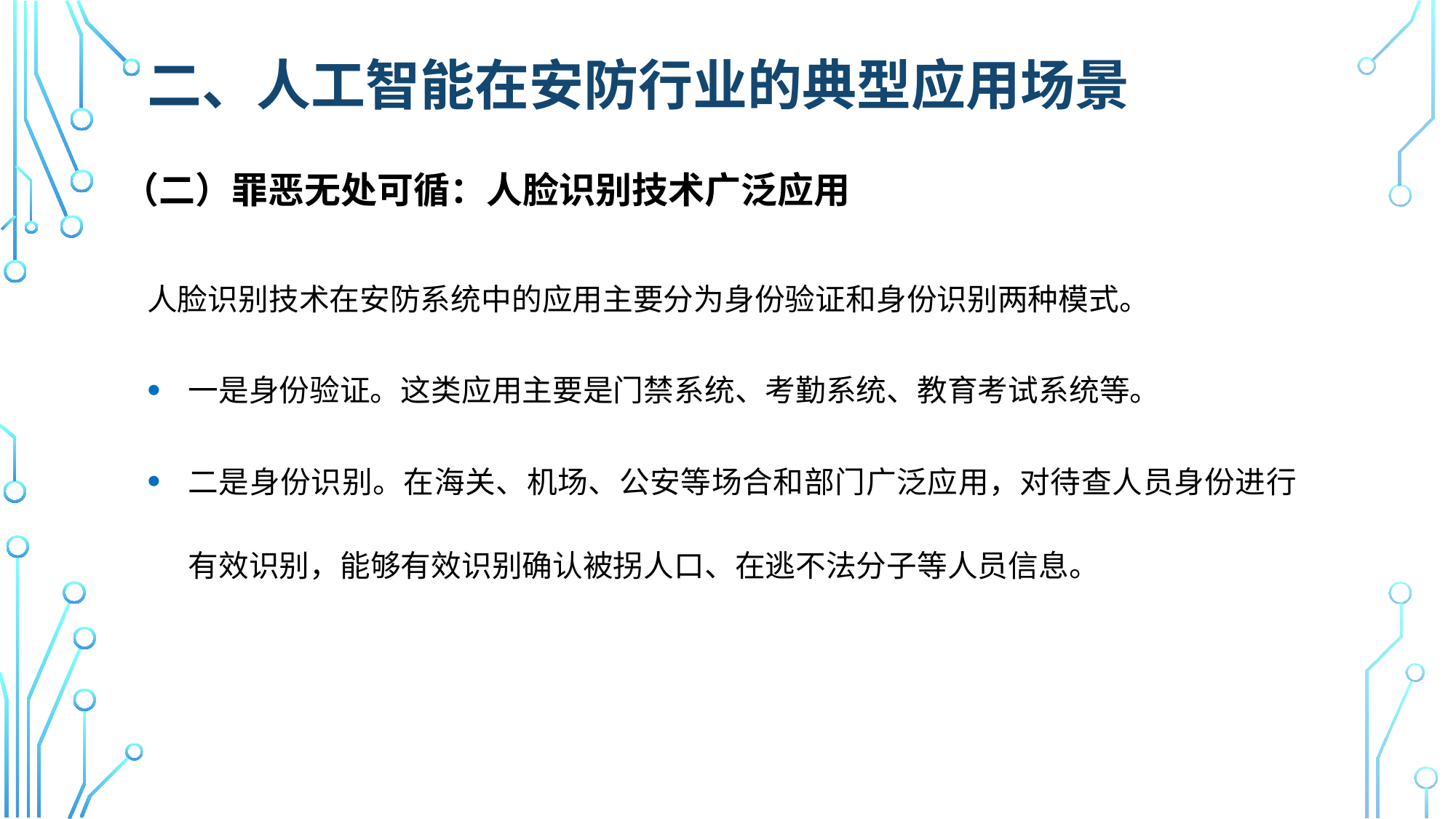

# 二、人工智能在安防行业的典型应用场景
（二）罪恶无处可循：人脸识别技术广泛应用
人脸识别技术在安防系统中的应用主要分为身份验证和身份识别两种模式。
一是身份验证。这类应用主要是门禁系统、考勤系统、教育考试系统等。
二是身份识别。在海关、机场、公安等场合和部门广泛应用，对待查人员身份进行有效识别，能够有效识别确认被拐人口、在逃不法分子等人员信息。